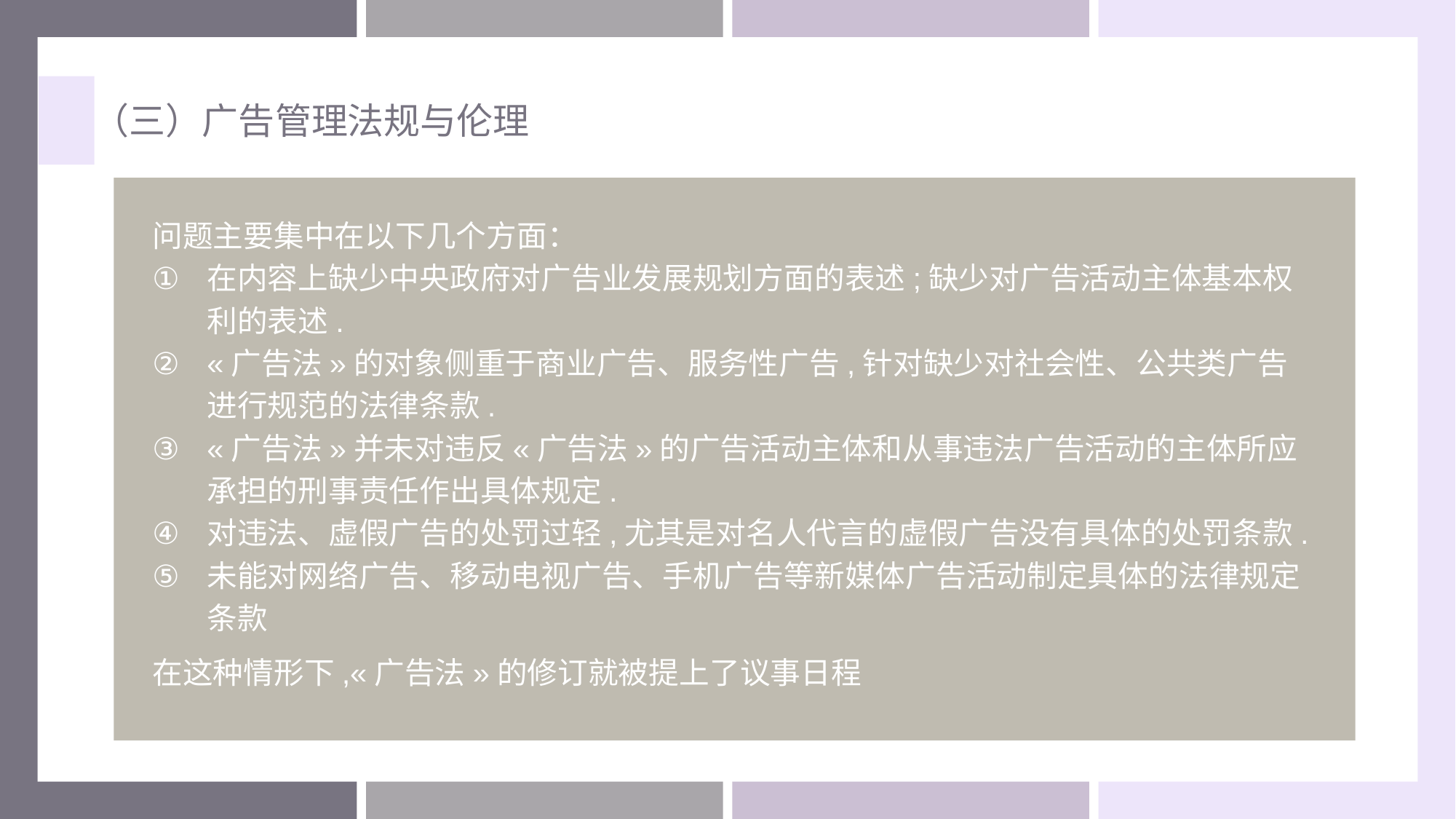

（三）广告管理法规与伦理

问题主要集中在以下几个方面：
在内容上缺少中央政府对广告业发展规划方面的表述;缺少对广告活动主体基本权利的表述.
«广告法»的对象侧重于商业广告、服务性广告,针对缺少对社会性、公共类广告进行规范的法律条款.
«广告法»并未对违反«广告法»的广告活动主体和从事违法广告活动的主体所应承担的刑事责任作出具体规定.
对违法、虚假广告的处罚过轻,尤其是对名人代言的虚假广告没有具体的处罚条款.
未能对网络广告、移动电视广告、手机广告等新媒体广告活动制定具体的法律规定条款
在这种情形下,«广告法»的修订就被提上了议事日程